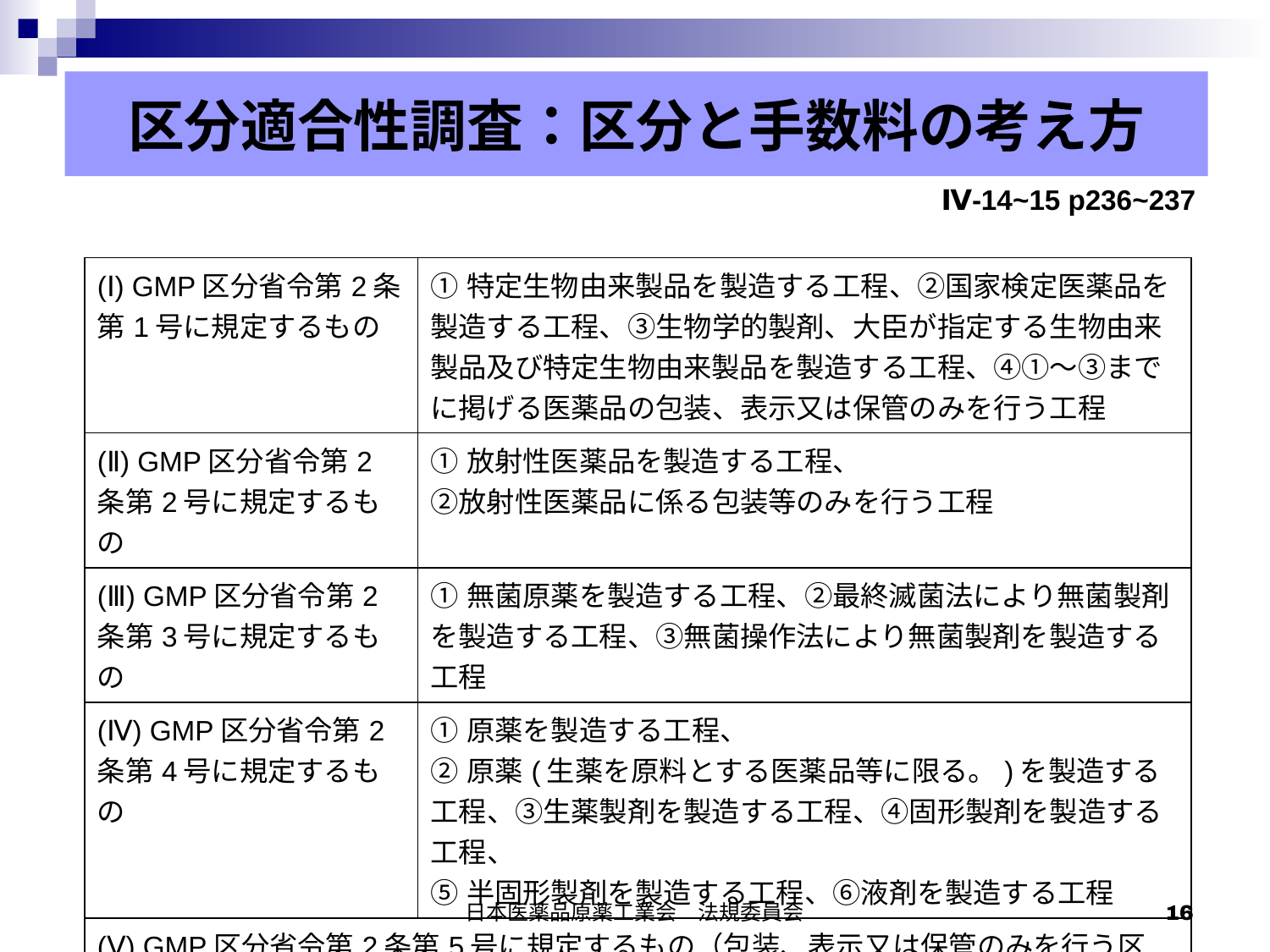

区分適合性調査：区分と手数料の考え方
Ⅳ-14~15 p236~237
| (Ⅰ) GMP区分省令第2条第1号に規定するもの | ①特定生物由来製品を製造する工程、②国家検定医薬品を製造する工程、③生物学的製剤、大臣が指定する生物由来製品及び特定生物由来製品を製造する工程、④①～③までに掲げる医薬品の包装、表示又は保管のみを行う工程 |
| --- | --- |
| (Ⅱ) GMP区分省令第2条第2号に規定するもの | ①放射性医薬品を製造する工程、 ②放射性医薬品に係る包装等のみを行う工程 |
| (Ⅲ) GMP区分省令第2条第3号に規定するもの | ①無菌原薬を製造する工程、②最終滅菌法により無菌製剤を製造する工程、③無菌操作法により無菌製剤を製造する工程 |
| (Ⅳ) GMP区分省令第2条第4号に規定するもの | ①原薬を製造する工程、 ②原薬(生薬を原料とする医薬品等に限る。)を製造する工程、③生薬製剤を製造する工程、④固形製剤を製造する工程、 ⑤半固形製剤を製造する工程、⑥液剤を製造する工程 |
| (Ⅴ) GMP区分省令第2条第5号に規定するもの（包装、表示又は保管のみを行う区分） |  |
| (Ⅵ) GMP区分省令第2条第6号に規定するもの（保管のみを行う区分） |  |
日本医薬品原薬工業会　法規委員会
16